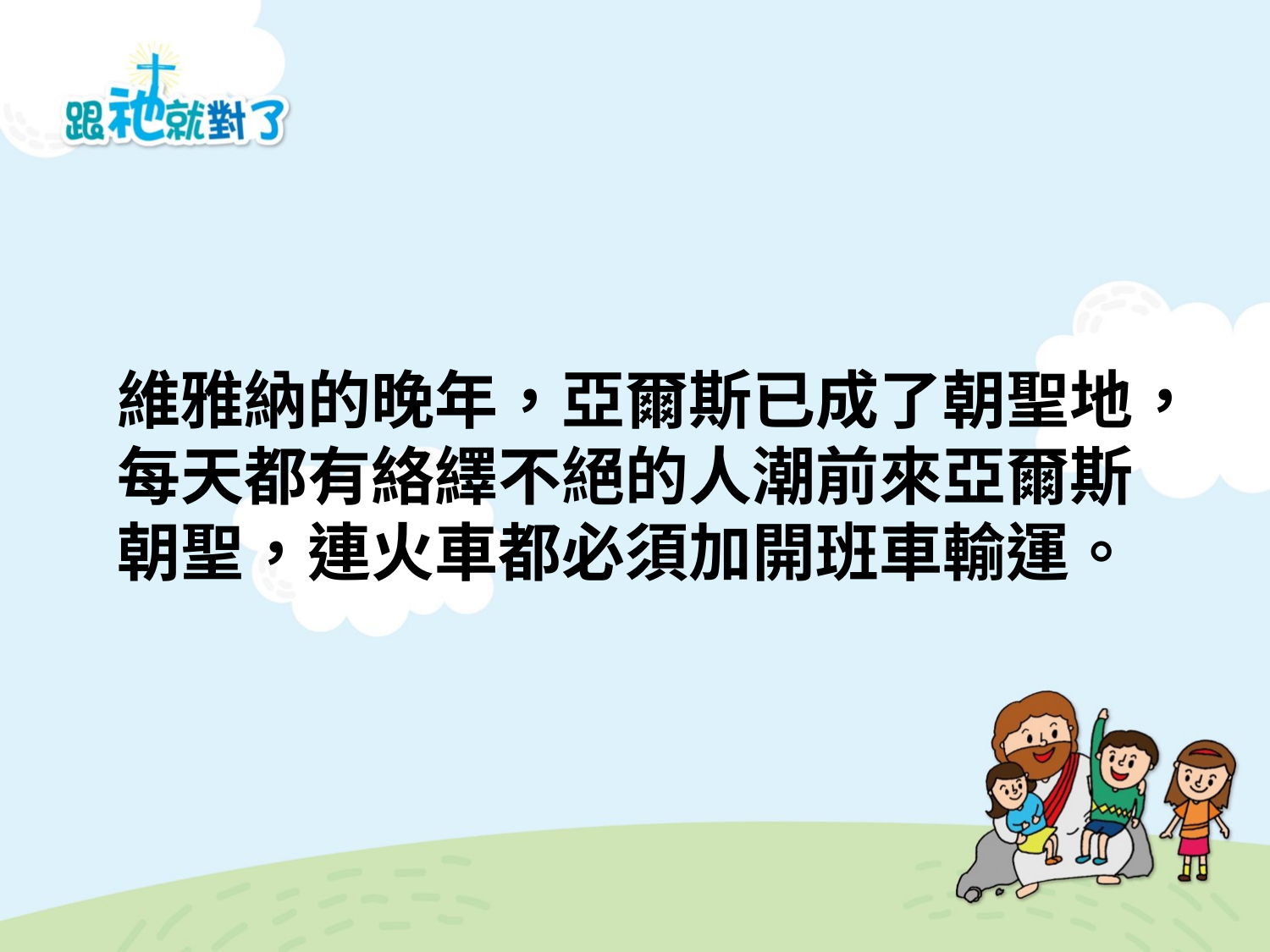

維雅納的晚年，亞爾斯已成了朝聖地，每天都有絡繹不絕的人潮前來亞爾斯朝聖，連火車都必須加開班車輸運。